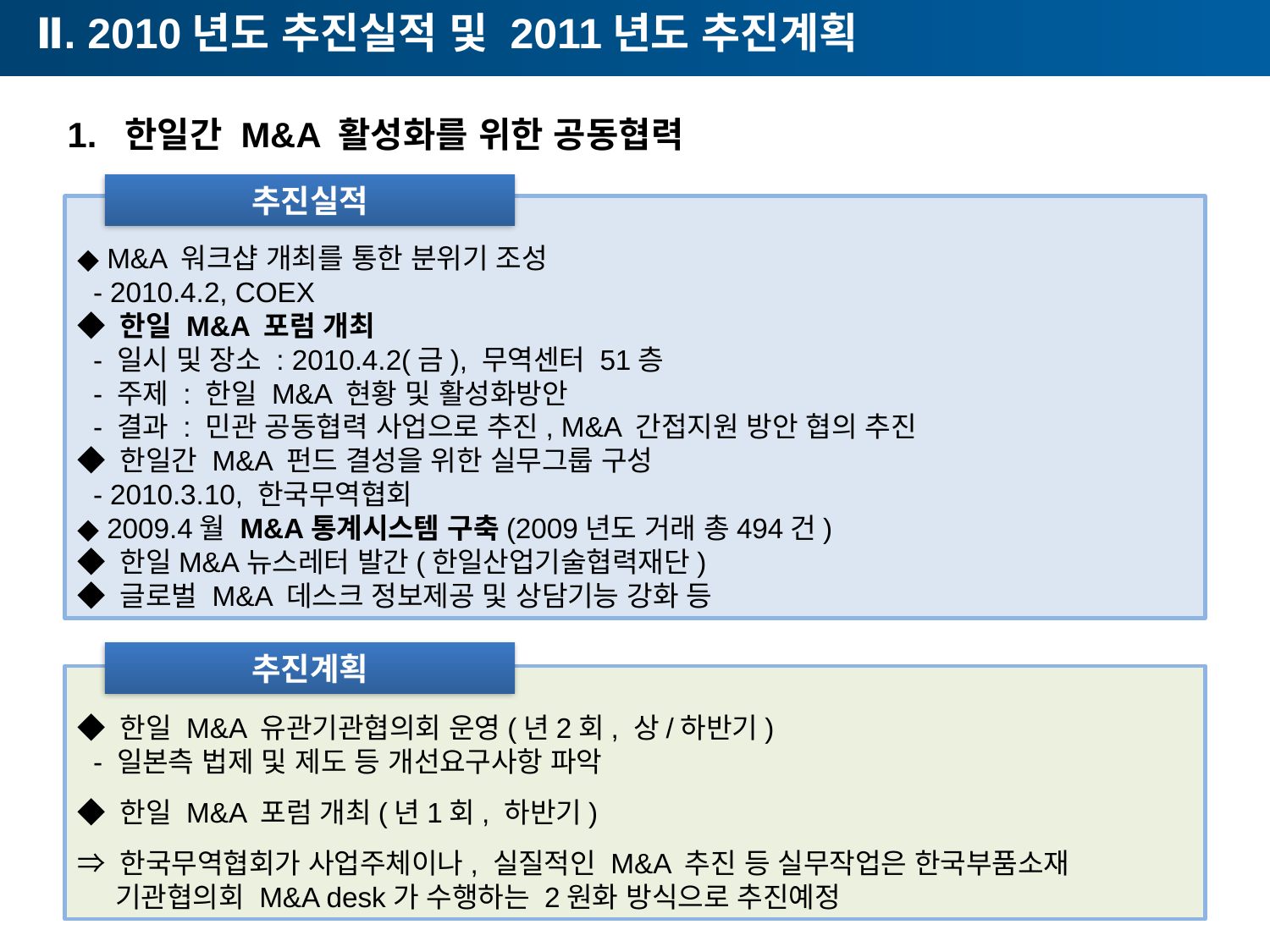

Ⅱ. 2010년도 추진실적 및 2011년도 추진계획
1.  한일간 M&A 활성화를 위한 공동협력
추진실적

◆ M&A 워크샵 개최를 통한 분위기 조성
  - 2010.4.2, COEX
◆ 한일 M&A 포럼 개최
  - 일시 및 장소 : 2010.4.2(금), 무역센터 51층
  - 주제 : 한일 M&A 현황 및 활성화방안
  - 결과 : 민관 공동협력 사업으로 추진, M&A 간접지원 방안 협의 추진
◆ 한일간 M&A 펀드 결성을 위한 실무그룹 구성
  - 2010.3.10, 한국무역협회
◆ 2009.4월 M&A통계시스템 구축(2009년도 거래 총494건)
◆ 한일M&A뉴스레터 발간(한일산업기술협력재단)
◆ 글로벌 M&A 데스크 정보제공 및 상담기능 강화 등
추진계획

◆ 한일 M&A 유관기관협의회 운영(년2회, 상/하반기)
  - 일본측 법제 및 제도 등 개선요구사항 파악

◆ 한일 M&A 포럼 개최(년1회, 하반기)

⇒ 한국무역협회가 사업주체이나, 실질적인 M&A 추진 등 실무작업은 한국부품소재
    기관협의회 M&A desk가 수행하는 2원화 방식으로 추진예정
9